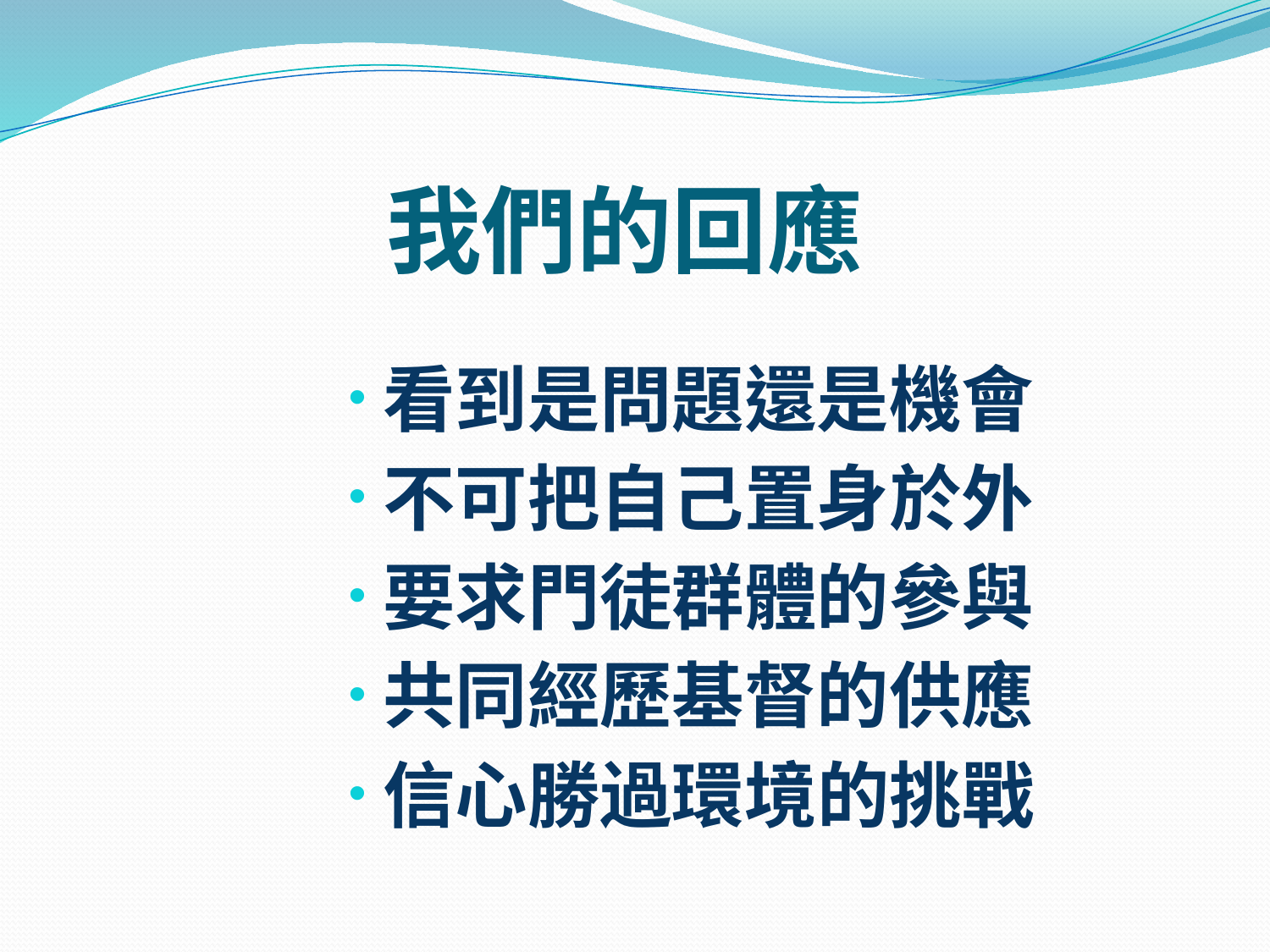

# 我們的回應
看到是問題還是機會
不可把自己置身於外
要求門徒群體的參與
共同經歷基督的供應
信心勝過環境的挑戰